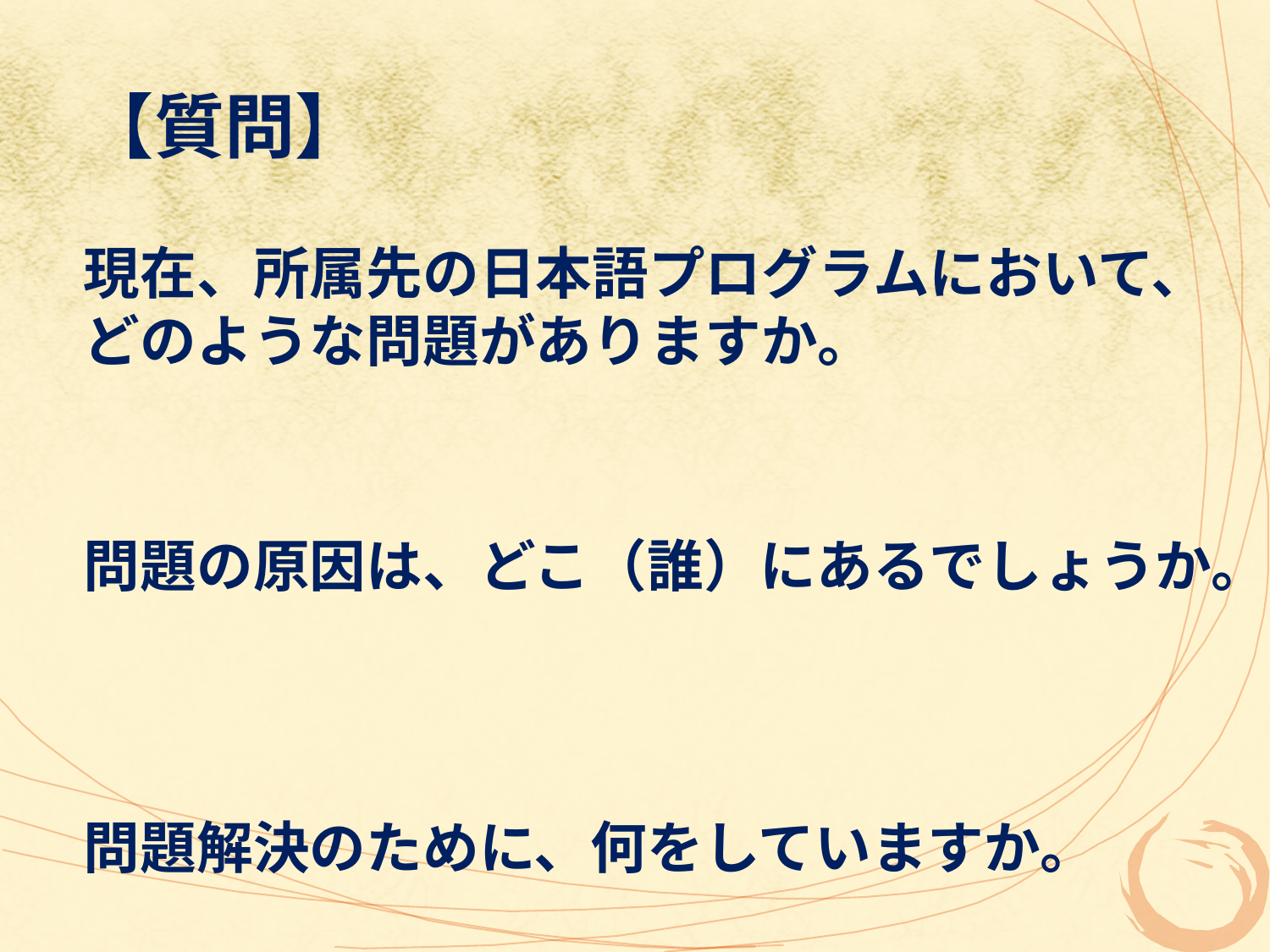

【質問】

現在、所属先の日本語プログラムにおいて、どのような問題がありますか。

問題の原因は、どこ（誰）にあるでしょうか。
問題解決のために、何をしていますか。